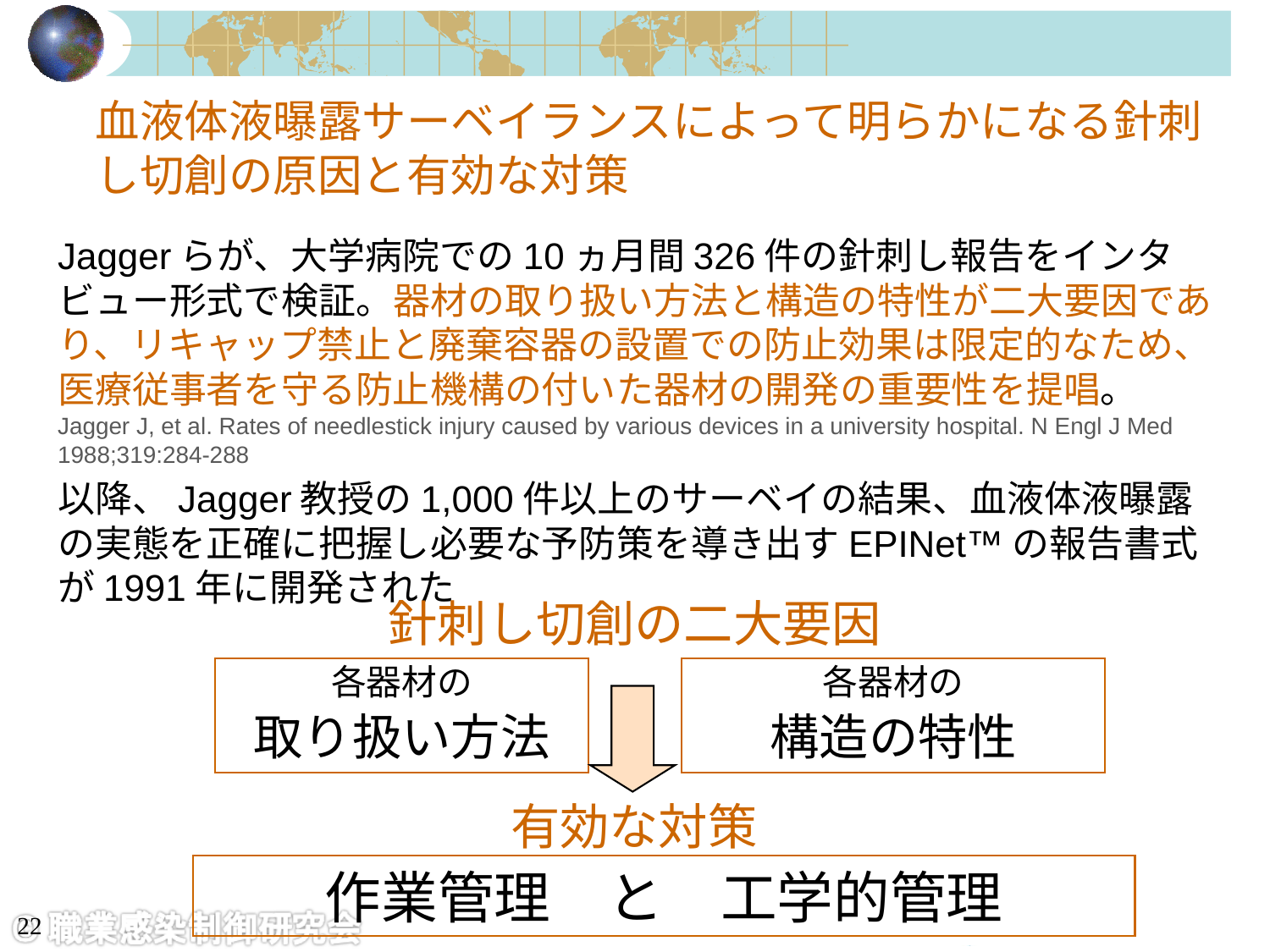

# 血液体液曝露サーベイランスによって明らかになる針刺し切創の原因と有効な対策
Jaggerらが、大学病院での10ヵ月間326件の針刺し報告をインタビュー形式で検証。器材の取り扱い方法と構造の特性が二大要因であり、リキャップ禁止と廃棄容器の設置での防止効果は限定的なため、医療従事者を守る防止機構の付いた器材の開発の重要性を提唱。
Jagger J, et al. Rates of needlestick injury caused by various devices in a university hospital. N Engl J Med 1988;319:284-288
以降、Jagger教授の1,000件以上のサーベイの結果、血液体液曝露の実態を正確に把握し必要な予防策を導き出すEPINet™の報告書式が1991年に開発された

針刺し切創の二大要因
各器材の
取り扱い方法
各器材の
構造の特性

有効な対策

作業管理　と　工学的管理
22